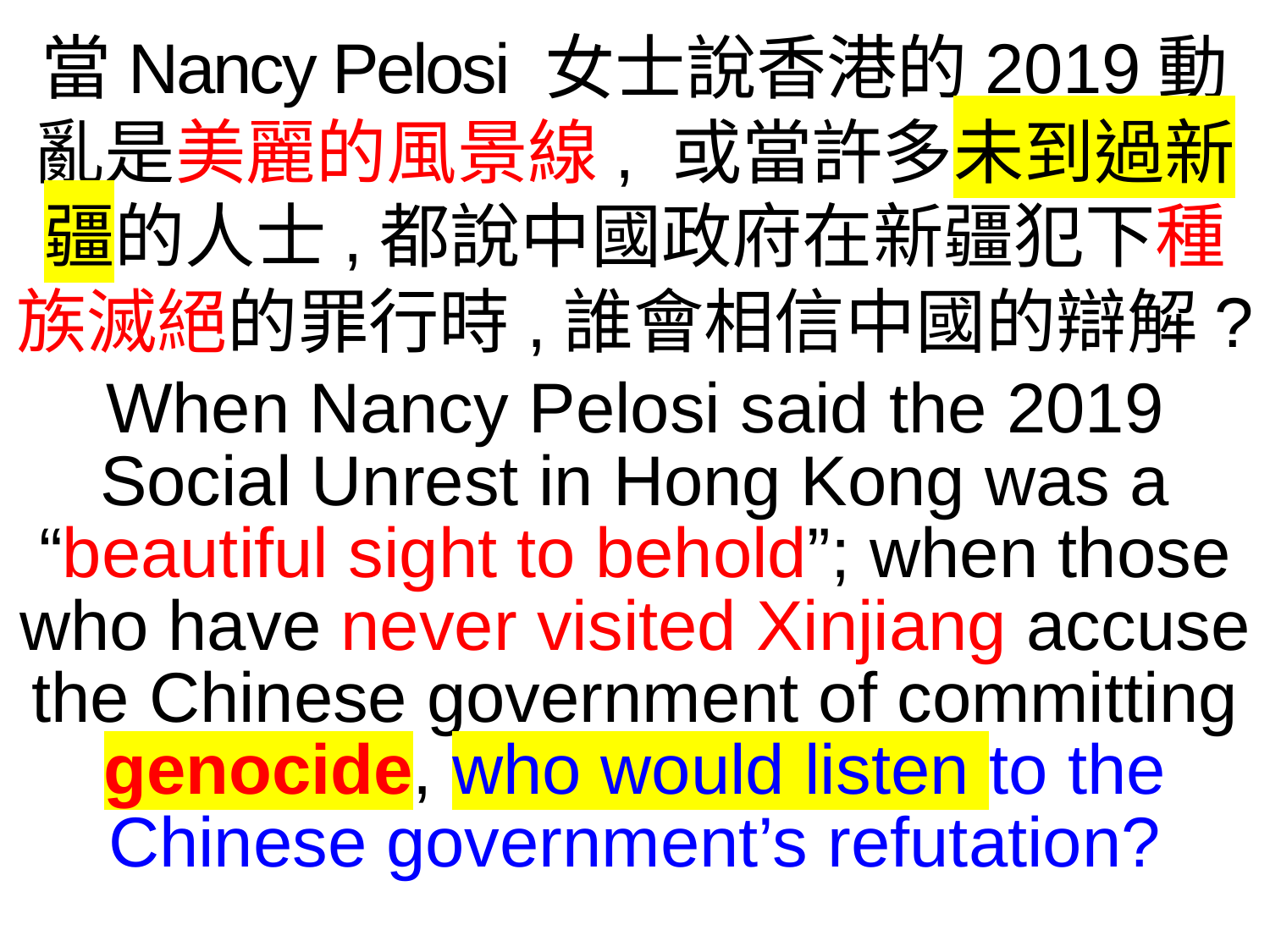

當Nancy Pelosi 女士說香港的2019動亂是美麗的風景線, 或當許多未到過新疆的人士,都說中國政府在新疆犯下種族滅絕的罪行時,誰會相信中國的辯解?
When Nancy Pelosi said the 2019 Social Unrest in Hong Kong was a “beautiful sight to behold”; when those who have never visited Xinjiang accuse the Chinese government of committing genocide, who would listen to the Chinese government’s refutation?